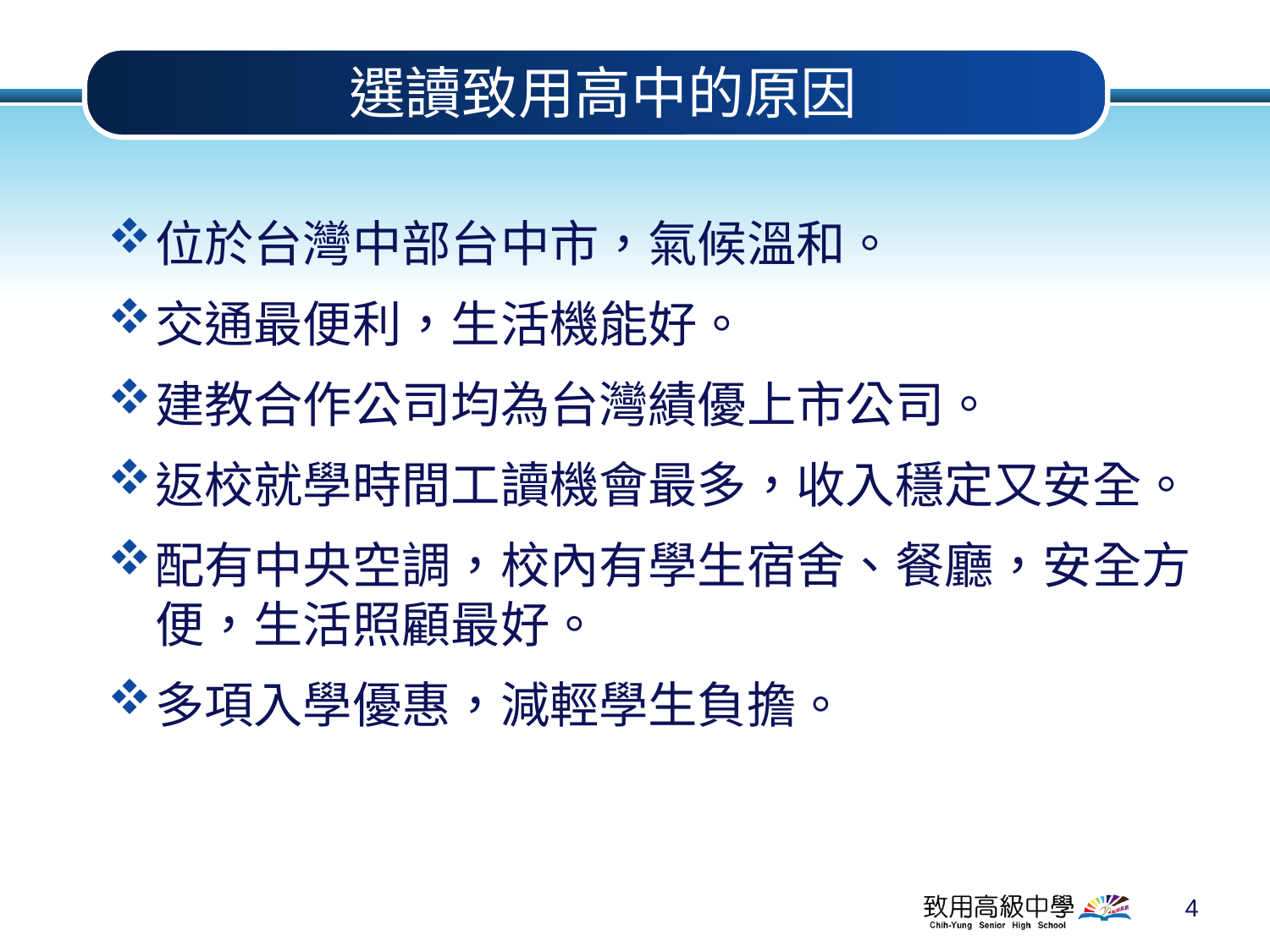

# 選讀致用高中的原因
位於台灣中部台中市，氣候溫和。
交通最便利，生活機能好。
建教合作公司均為台灣績優上市公司。
返校就學時間工讀機會最多，收入穩定又安全。
配有中央空調，校內有學生宿舍、餐廳，安全方便，生活照顧最好。
多項入學優惠，減輕學生負擔。

4